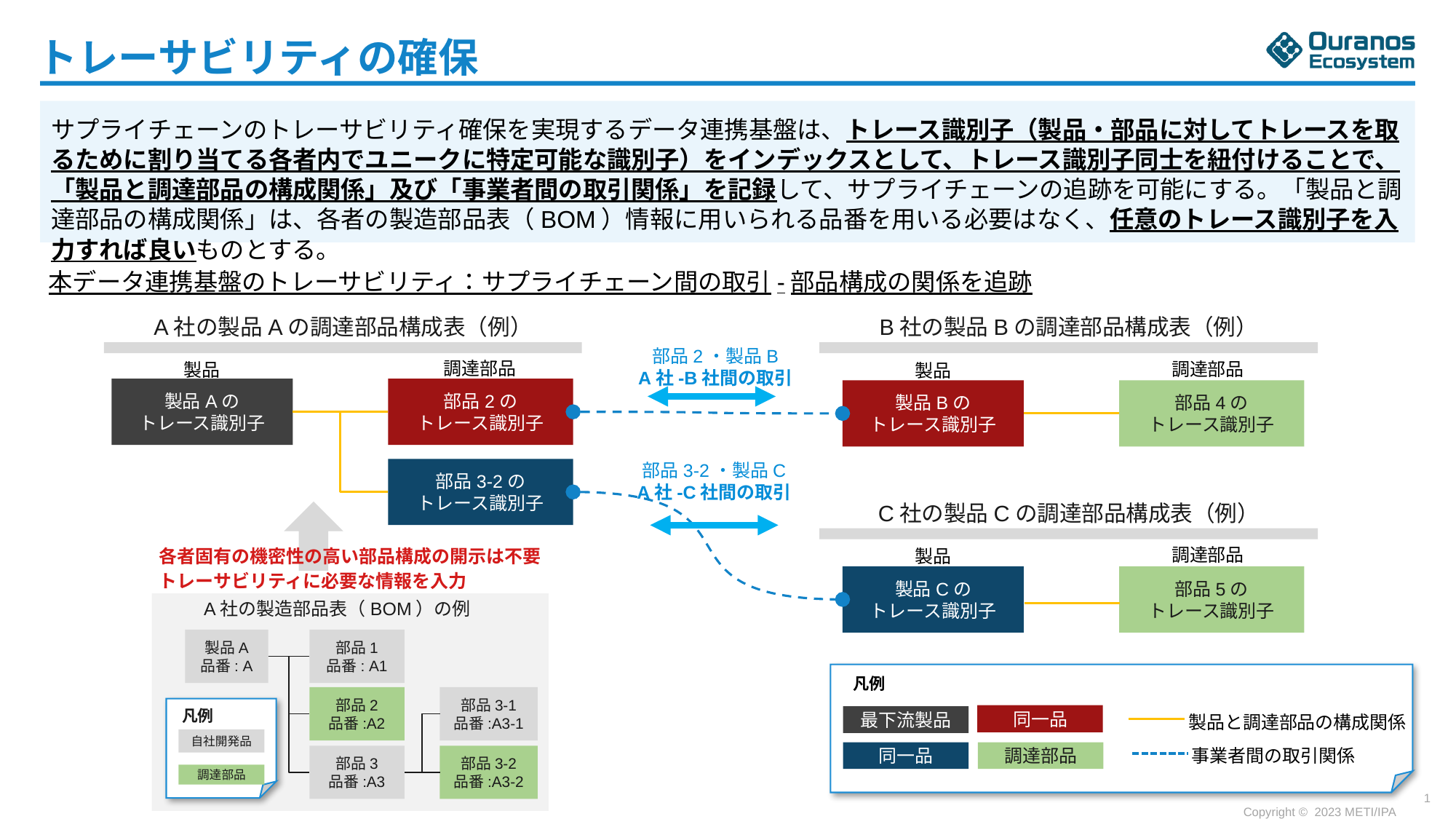

トレーサビリティの確保
サプライチェーンのトレーサビリティ確保を実現するデータ連携基盤は、トレース識別子（製品・部品に対してトレースを取るために割り当てる各者内でユニークに特定可能な識別子）をインデックスとして、トレース識別子同士を紐付けることで、「製品と調達部品の構成関係」及び「事業者間の取引関係」を記録して、サプライチェーンの追跡を可能にする。「製品と調達部品の構成関係」は、各者の製造部品表（BOM）情報に用いられる品番を用いる必要はなく、任意のトレース識別子を入力すれば良いものとする。
本データ連携基盤のトレーサビリティ：サプライチェーン間の取引-部品構成の関係を追跡
A社の製品Aの調達部品構成表（例）
B社の製品Bの調達部品構成表（例）
部品2・製品B
A社-B社間の取引

調達部品
調達部品
製品
製品
製品Aの
トレース識別子
部品2の
トレース識別子
製品Bの
トレース識別子
部品4の
トレース識別子
部品3-2・製品C
A社-C社間の取引
部品3-2の
トレース識別子
C社の製品Cの調達部品構成表（例）

調達部品
各者固有の機密性の高い部品構成の開示は不要
トレーサビリティに必要な情報を入力
製品
製品Cの
トレース識別子
部品5の
トレース識別子
A社の製造部品表（BOM）の例

製品A
品番: A
部品1
品番: A1

凡例
部品3-1
品番:A3-1
部品2
品番:A2

凡例
自社開発品
調達部品
製品と調達部品の構成関係
同一品
最下流製品
事業者間の取引関係
同一品
調達部品
部品3
品番:A3
部品3-2
品番:A3-2